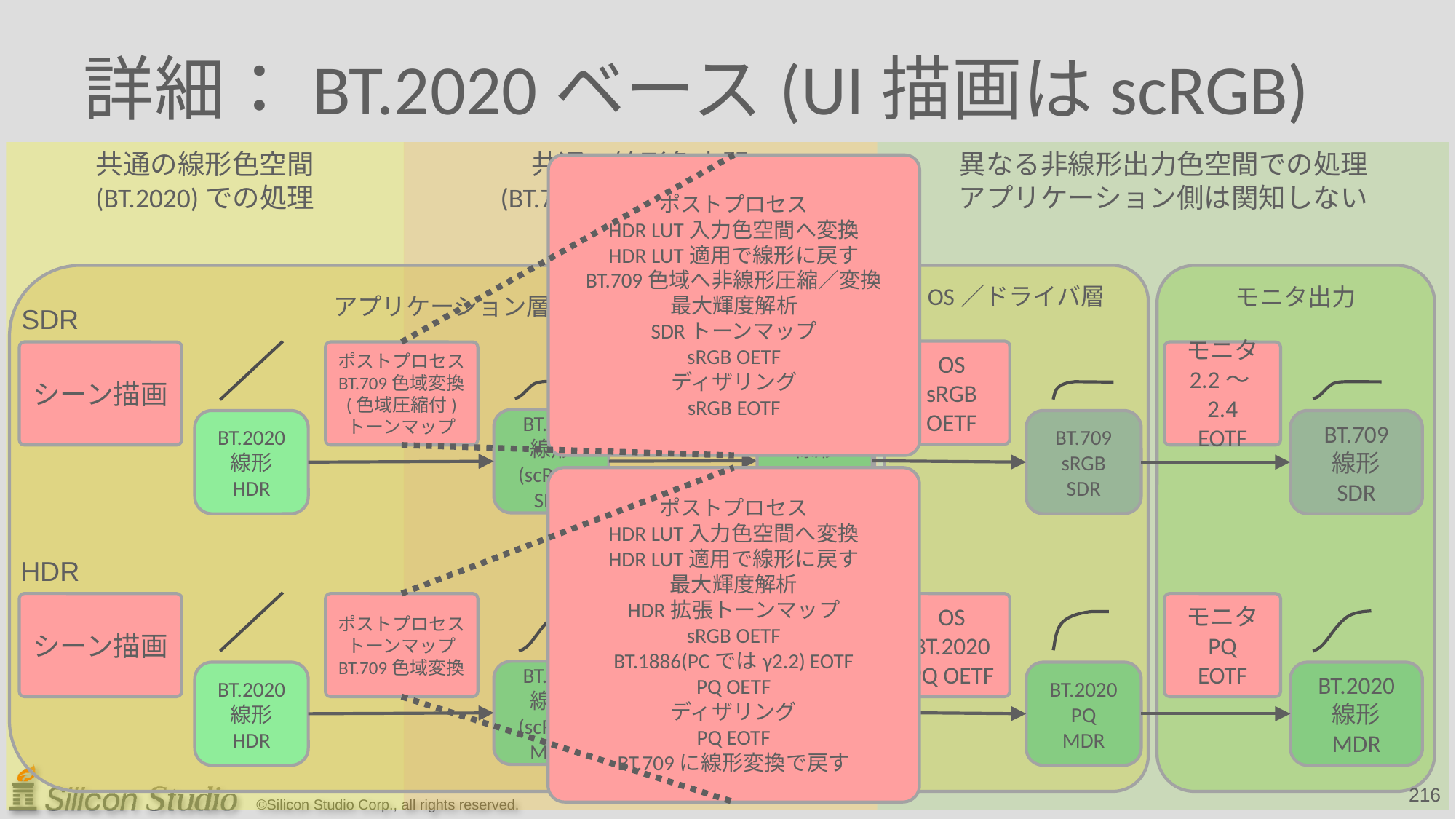

# 詳細：BT.2020ベース(UI描画はscRGB)
共通の線形色空間
(BT.2020)での処理
共通の線形色空間
(BT.709 scRGB)での処理
異なる非線形出力色空間での処理
アプリケーション側は関知しない
ポストプロセス
HDR LUT入力色空間へ変換
HDR LUT適用で線形に戻す
BT.709色域へ非線形圧縮／変換
最大輝度解析
SDRトーンマップ
sRGB OETF
ディザリング
sRGB EOTF
アプリケーション層
OS／ドライバ層
モニタ出力
SDR
OS
sRGB OETF
シーン描画
ポストプロセス
BT.709色域変換
(色域圧縮付)
トーンマップ
UI 描画
BT.709
線形出力
モニタ
2.2～2.4
EOTF

BT.709
線形
(scRGB)
SDR
BT.709
線形
(scRGB)
SDR
BT.2020
線形
HDR
BT.709
sRGB
SDR
BT.709
線形
SDR
ポストプロセス
HDR LUT入力色空間へ変換
HDR LUT適用で線形に戻す
最大輝度解析
HDR拡張トーンマップ
sRGB OETF
BT.1886(PCではγ2.2) EOTF
PQ OETF
ディザリング
PQ EOTF
BT.709に線形変換で戻す
HDR
シーン描画
ポストプロセス
トーンマップ
BT.709色域変換
UI 描画
BT.709
線形出力
OS
BT.2020
PQ OETF
モニタ
PQ
EOTF

BT.709
線形
(scRGB)
MDR
BT.709
線形
(scRGB)
MDR
BT.2020
線形
HDR
BT.2020
PQ
MDR
BT.2020
線形
MDR
216